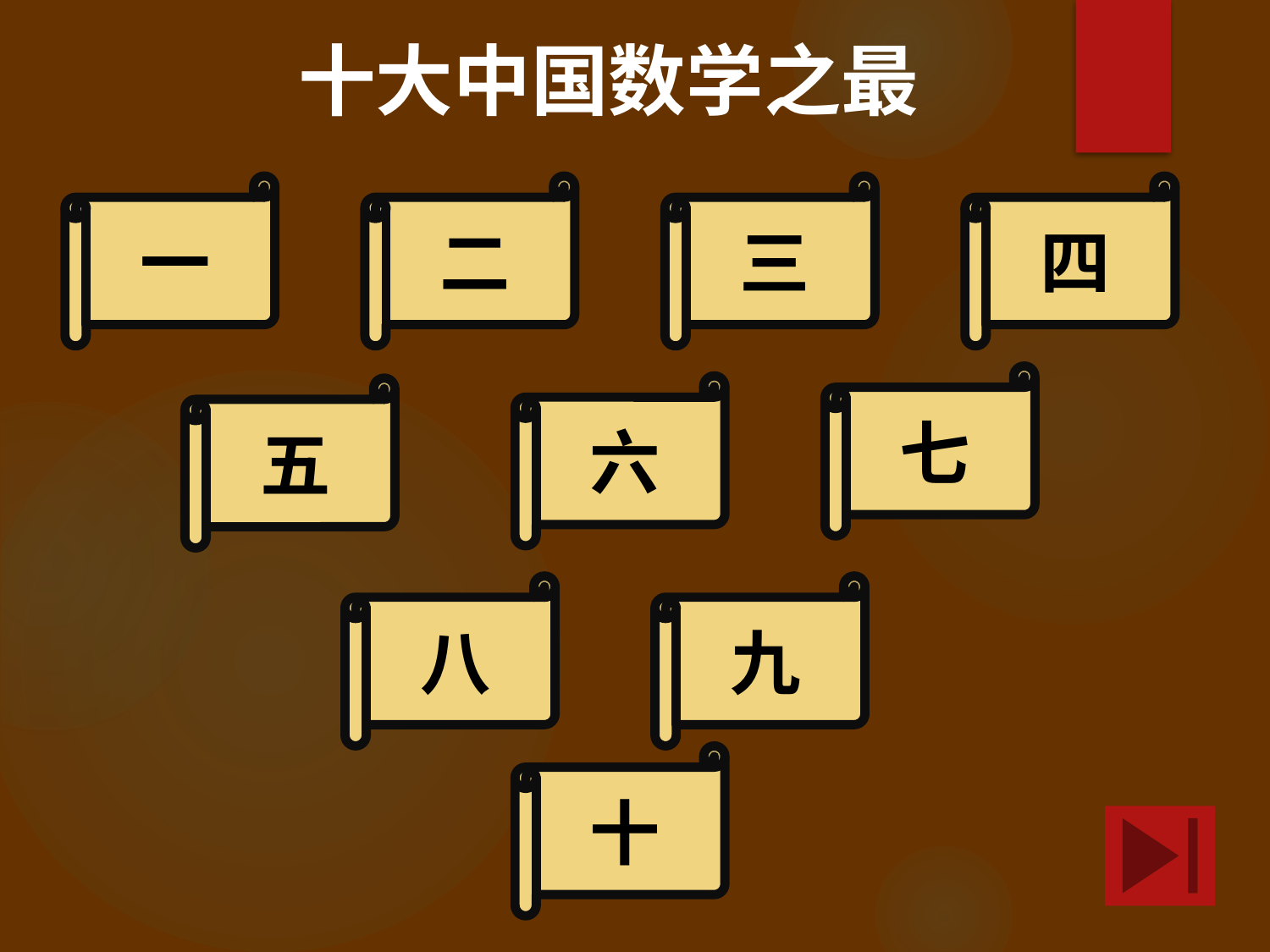

十大中国数学之最
一
二
三
四
七
六
五
八
九
十